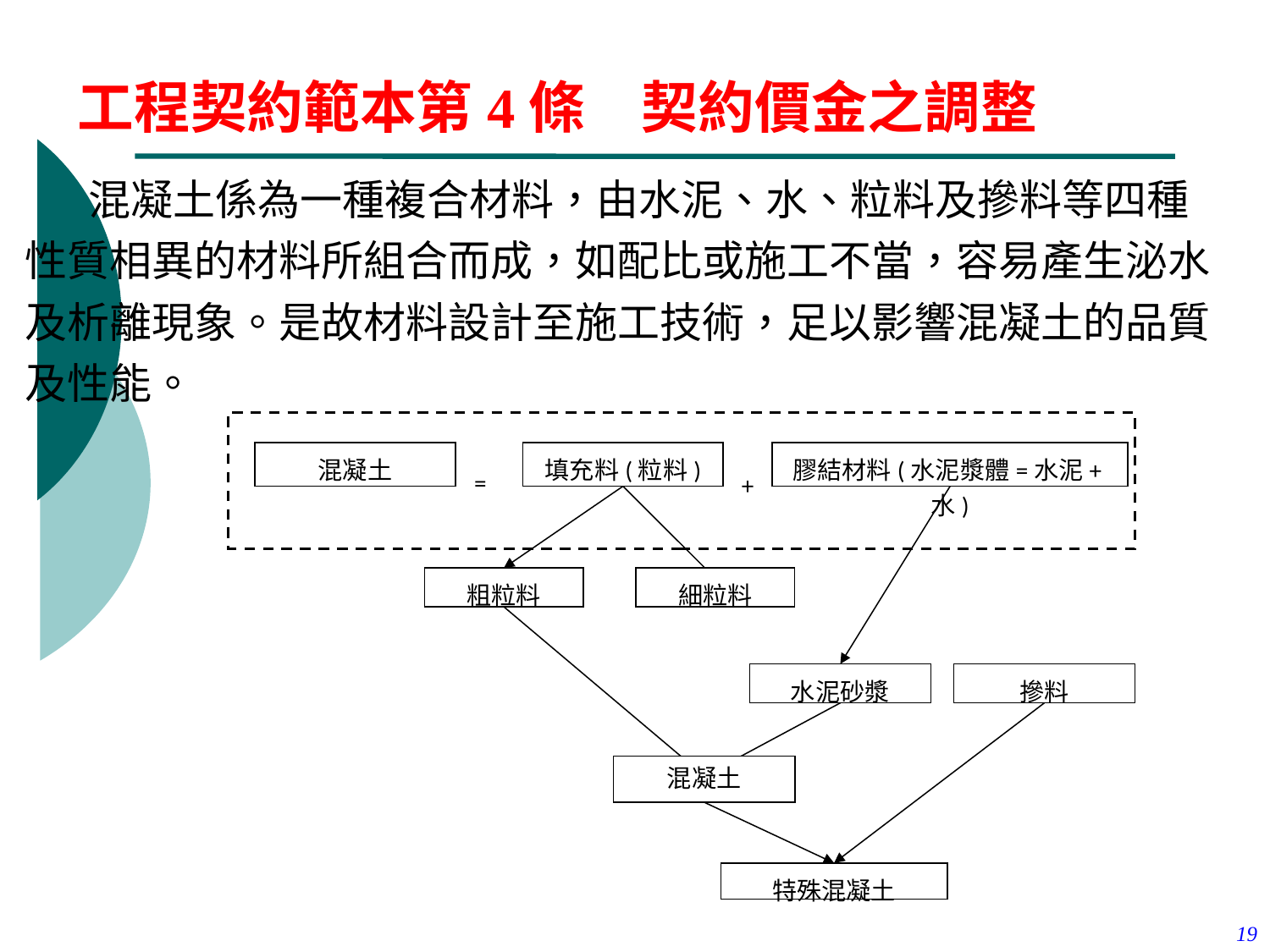

工程契約範本第4條　契約價金之調整
| 混凝土係為一種複合材料，由水泥、水、粒料及摻料等四種性質相異的材料所組合而成，如配比或施工不當，容易產生泌水及析離現象。是故材料設計至施工技術，足以影響混凝土的品質及性能。 |
| --- |

混凝土

填充料(粒料)

膠結材料(水泥漿體=水泥+水)
=
+
粗粒料
細粒料
水泥砂漿
摻料
混凝土
特殊混凝土
19